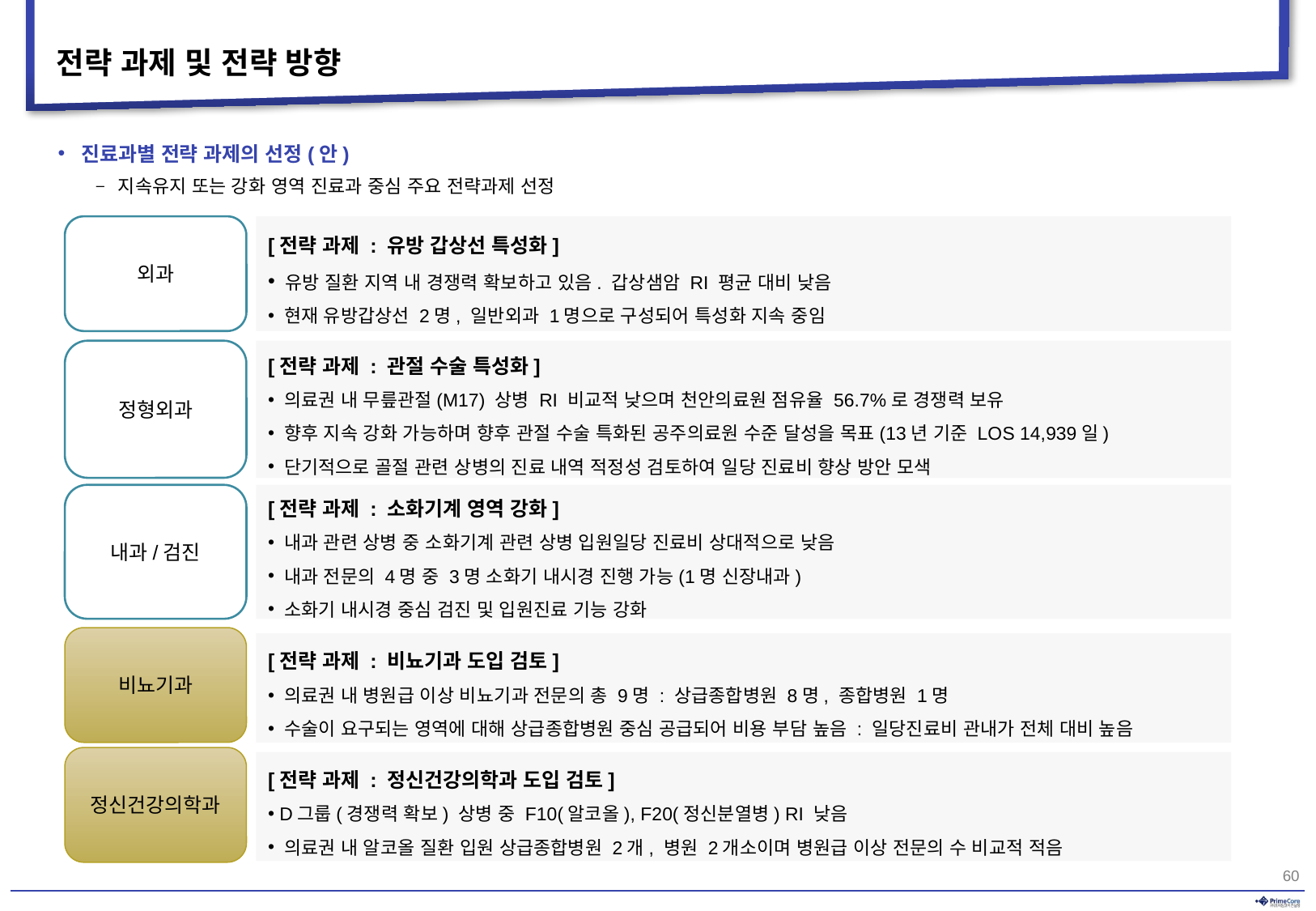

# 전략 과제 및 전략 방향
진료과별 전략 과제의 선정(안)
지속유지 또는 강화 영역 진료과 중심 주요 전략과제 선정

외과
[전략 과제 : 유방 갑상선 특성화]
 유방 질환 지역 내 경쟁력 확보하고 있음. 갑상샘암 RI 평균 대비 낮음
 현재 유방갑상선 2명, 일반외과 1명으로 구성되어 특성화 지속 중임
정형외과
[전략 과제 : 관절 수술 특성화]
 의료권 내 무릎관절(M17) 상병 RI 비교적 낮으며 천안의료원 점유율 56.7%로 경쟁력 보유
 향후 지속 강화 가능하며 향후 관절 수술 특화된 공주의료원 수준 달성을 목표(13년 기준 LOS 14,939일)
 단기적으로 골절 관련 상병의 진료 내역 적정성 검토하여 일당 진료비 향상 방안 모색
내과/검진
[전략 과제 : 소화기계 영역 강화]
 내과 관련 상병 중 소화기계 관련 상병 입원일당 진료비 상대적으로 낮음
 내과 전문의 4명 중 3명 소화기 내시경 진행 가능(1명 신장내과)
 소화기 내시경 중심 검진 및 입원진료 기능 강화
비뇨기과
[전략 과제 : 비뇨기과 도입 검토]
 의료권 내 병원급 이상 비뇨기과 전문의 총 9명 : 상급종합병원 8명, 종합병원 1명
 수술이 요구되는 영역에 대해 상급종합병원 중심 공급되어 비용 부담 높음 : 일당진료비 관내가 전체 대비 높음
정신건강의학과
[전략 과제 : 정신건강의학과 도입 검토]
 D그룹(경쟁력 확보) 상병 중 F10(알코올), F20(정신분열병) RI 낮음
 의료권 내 알코올 질환 입원 상급종합병원 2개, 병원 2개소이며 병원급 이상 전문의 수 비교적 적음